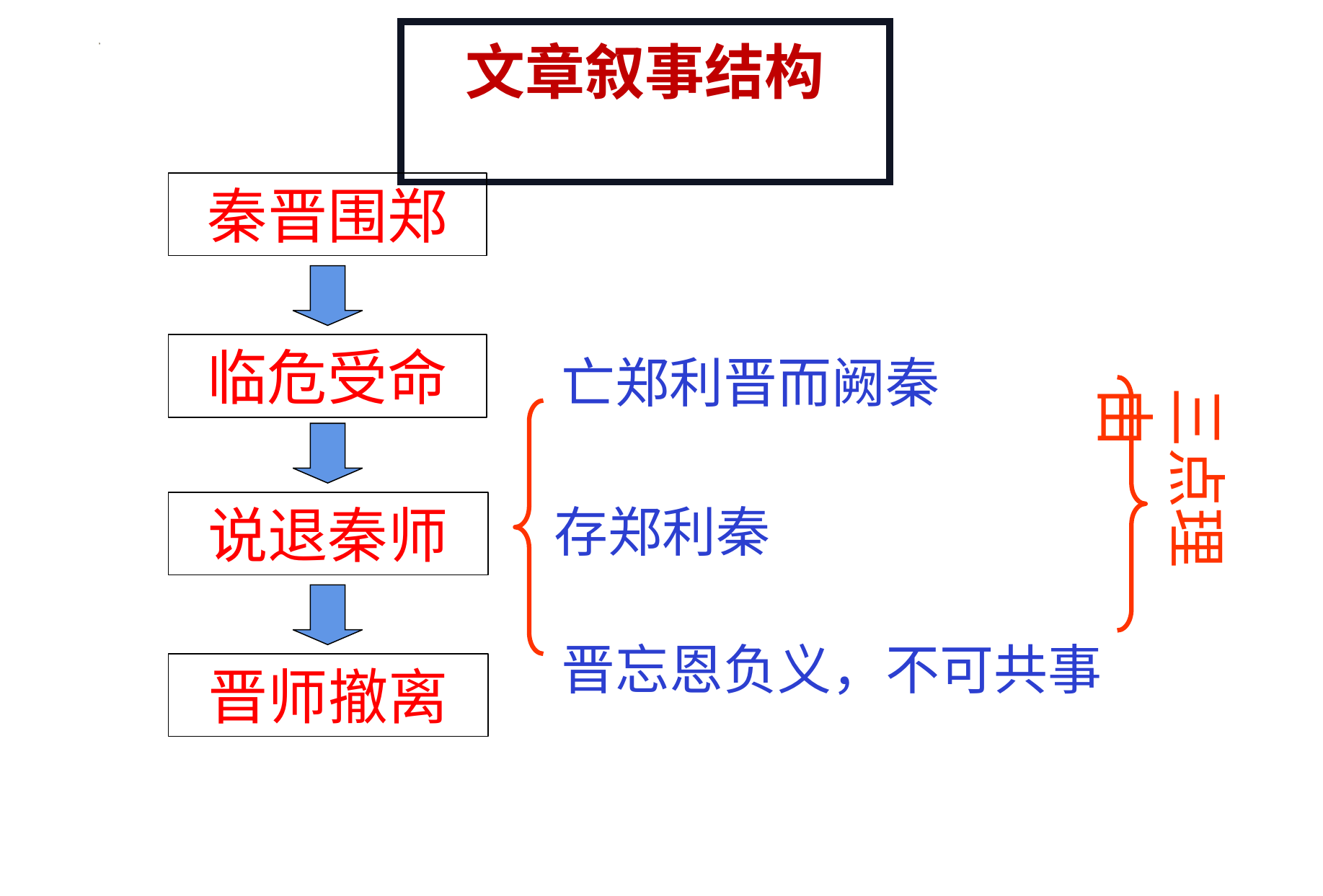

文章叙事结构
秦晋围郑

临危受命
亡郑利晋而阙秦
三点理由

存郑利秦
说退秦师

晋忘恩负义，不可共事
晋师撤离